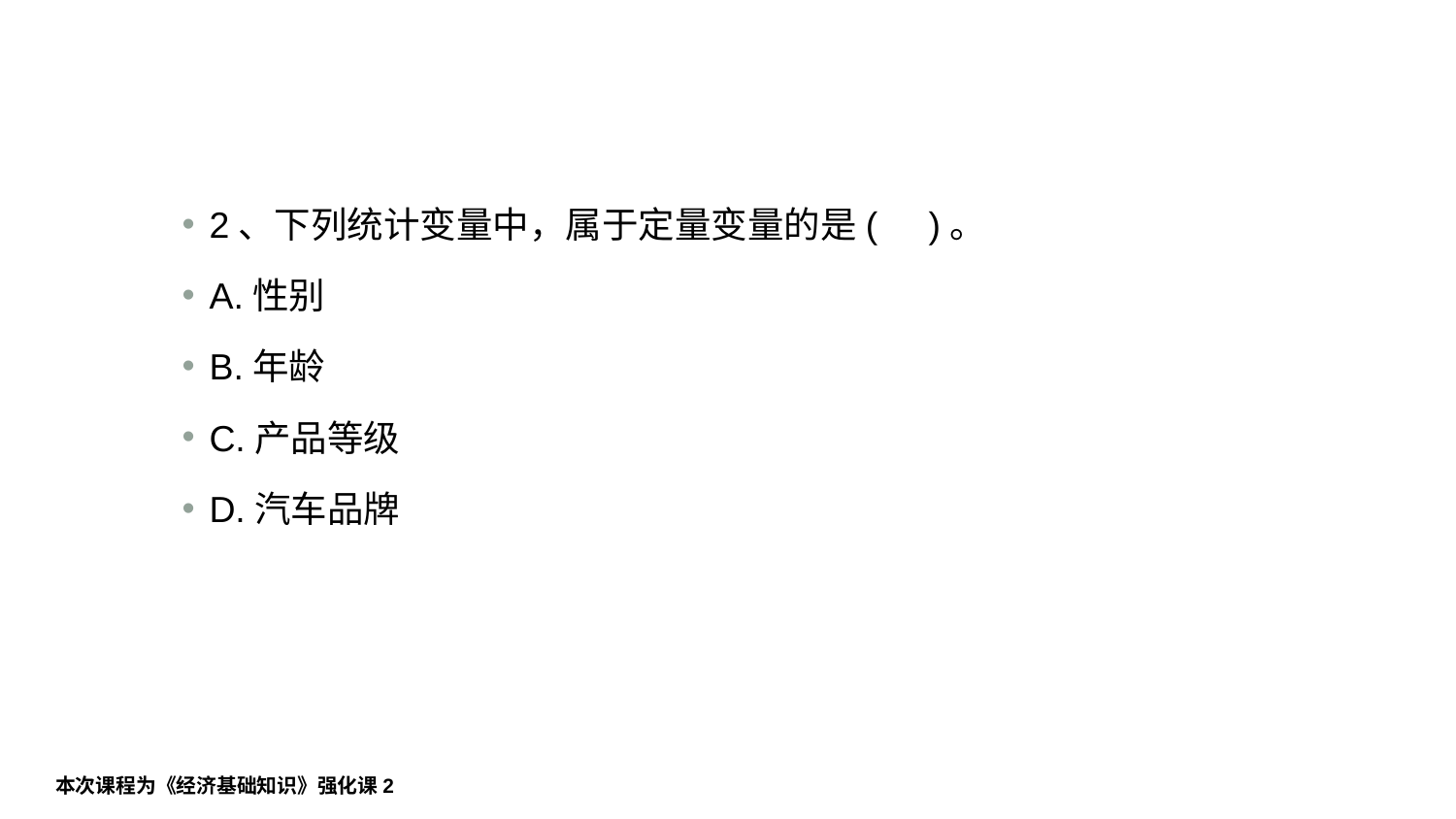

#
2、下列统计变量中，属于定量变量的是(     )。
A.性别
B.年龄
C.产品等级
D.汽车品牌